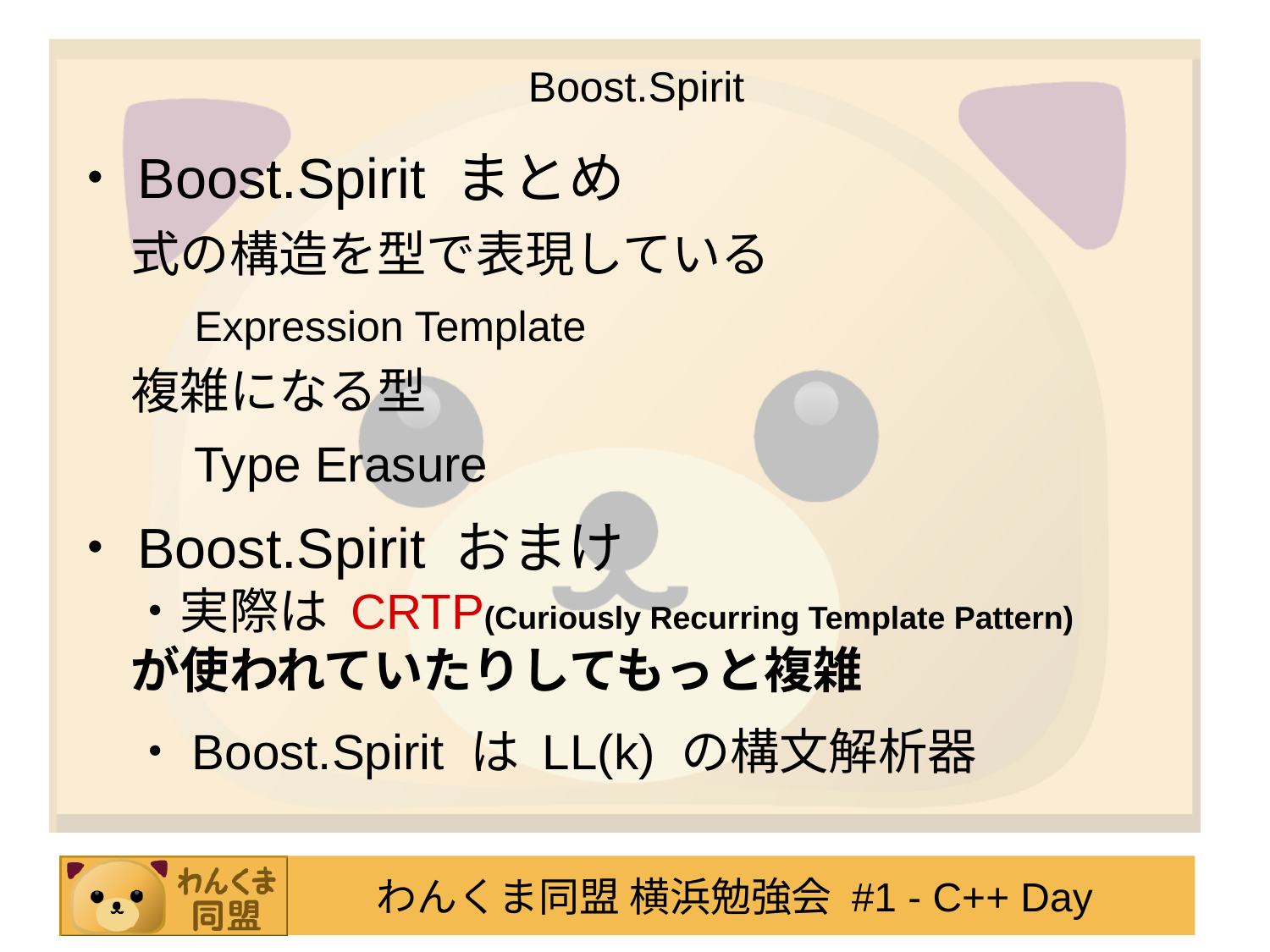

Boost.Spirit
・Boost.Spirit まとめ
式の構造を型で表現している
Expression Template
複雑になる型
Type Erasure
・Boost.Spirit おまけ
・実際は CRTP(Curiously Recurring Template Pattern) が使われていたりしてもっと複雑
・Boost.Spirit は LL(k) の構文解析器